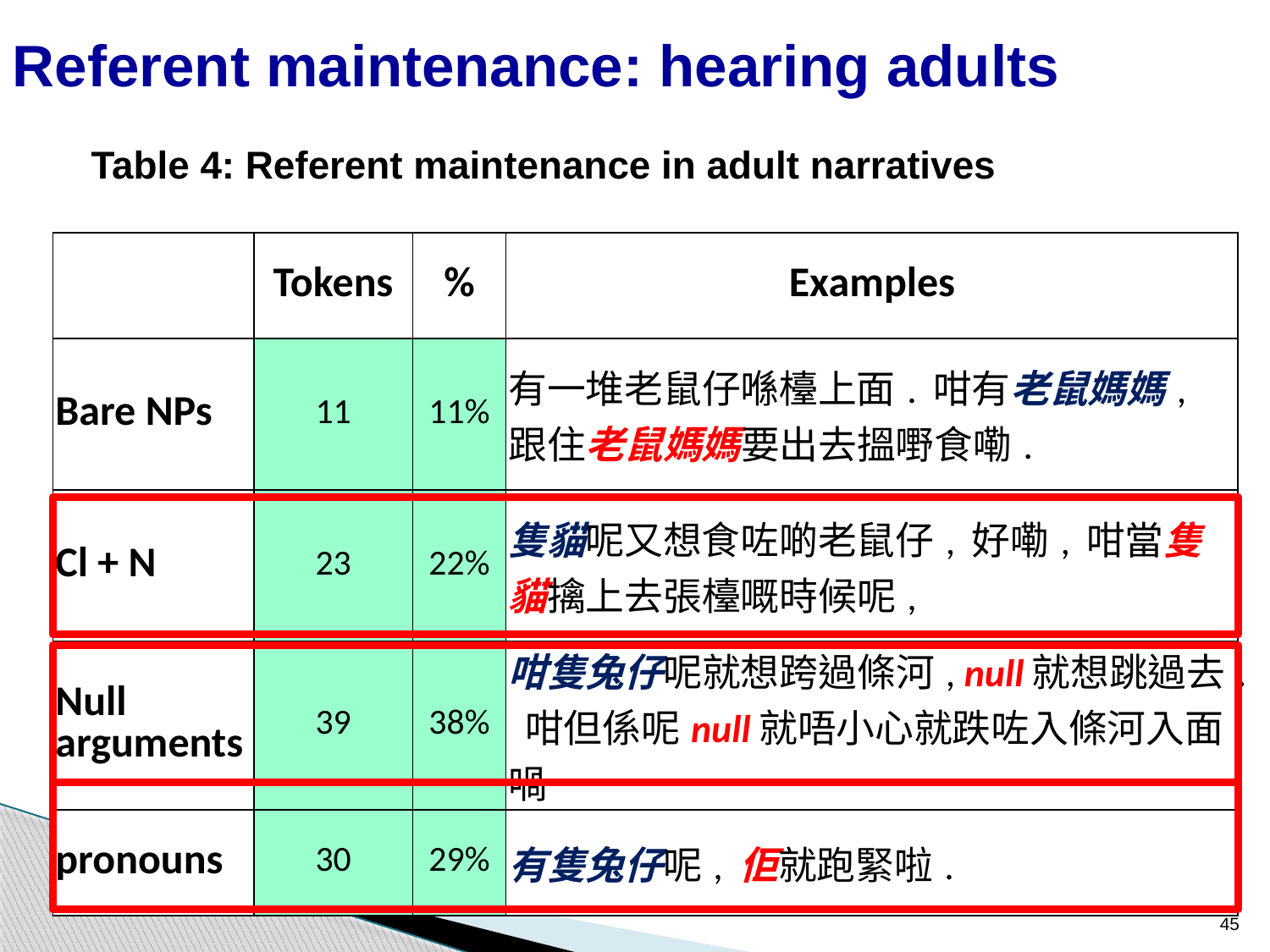

# Referent maintenance: hearing adults
Table 4: Referent maintenance in adult narratives
|  | Tokens | % | Examples |
| --- | --- | --- | --- |
| Bare NPs | 11 | 11% | 有一堆老鼠仔喺檯上面. 咁有老鼠媽媽, 跟住老鼠媽媽要出去搵嘢食嘞. |
| Cl + N | 23 | 22% | 隻貓呢又想食咗啲老鼠仔, 好嘞, 咁當隻貓擒上去張檯嘅時候呢, |
| Null arguments | 39 | 38% | 咁隻兔仔呢就想跨過條河, null就想跳過去. 咁但係呢null就唔小心就跌咗入條河入面喎 |
| pronouns | 30 | 29% | 有隻兔仔呢, 佢就跑緊啦. |

45